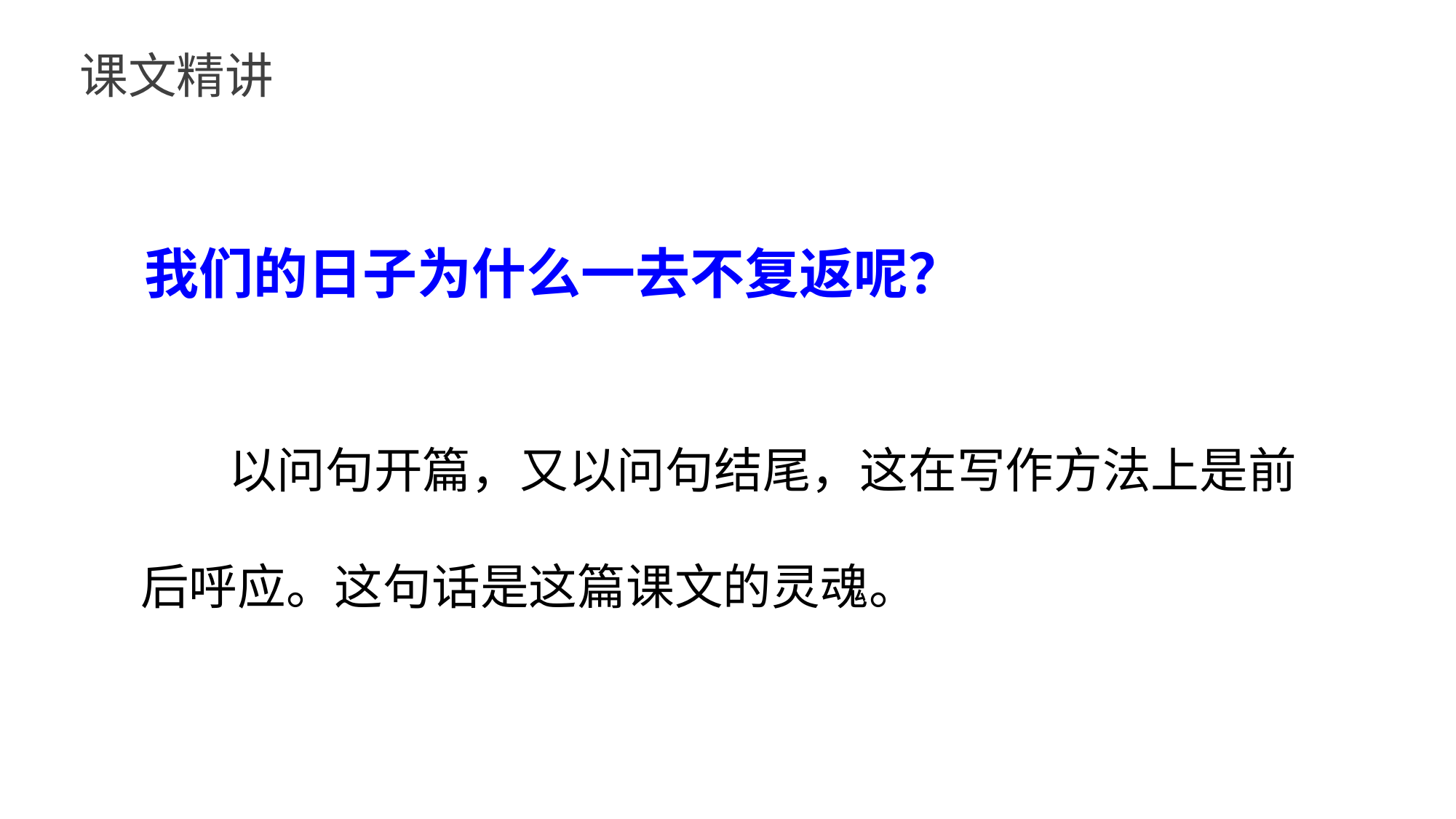

课文精讲
我们的日子为什么一去不复返呢？
       以问句开篇，又以问句结尾，这在写作方法上是前后呼应。这句话是这篇课文的灵魂。